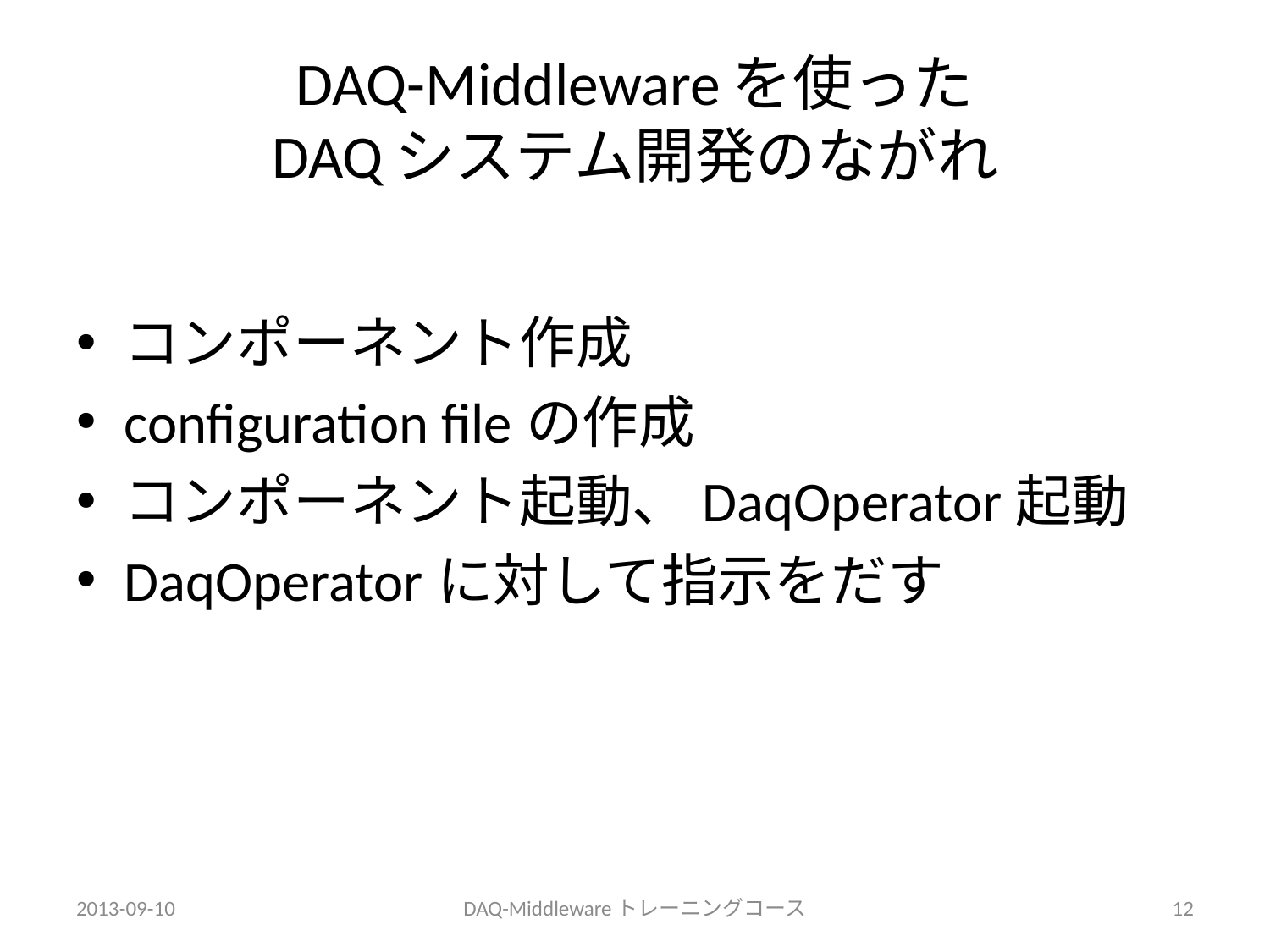

# DAQ-Middlewareを使った DAQシステム開発のながれ

コンポーネント作成
configuration fileの作成
コンポーネント起動、DaqOperator起動
DaqOperatorに対して指示をだす
2013-09-10
DAQ-Middlewareトレーニングコース
12